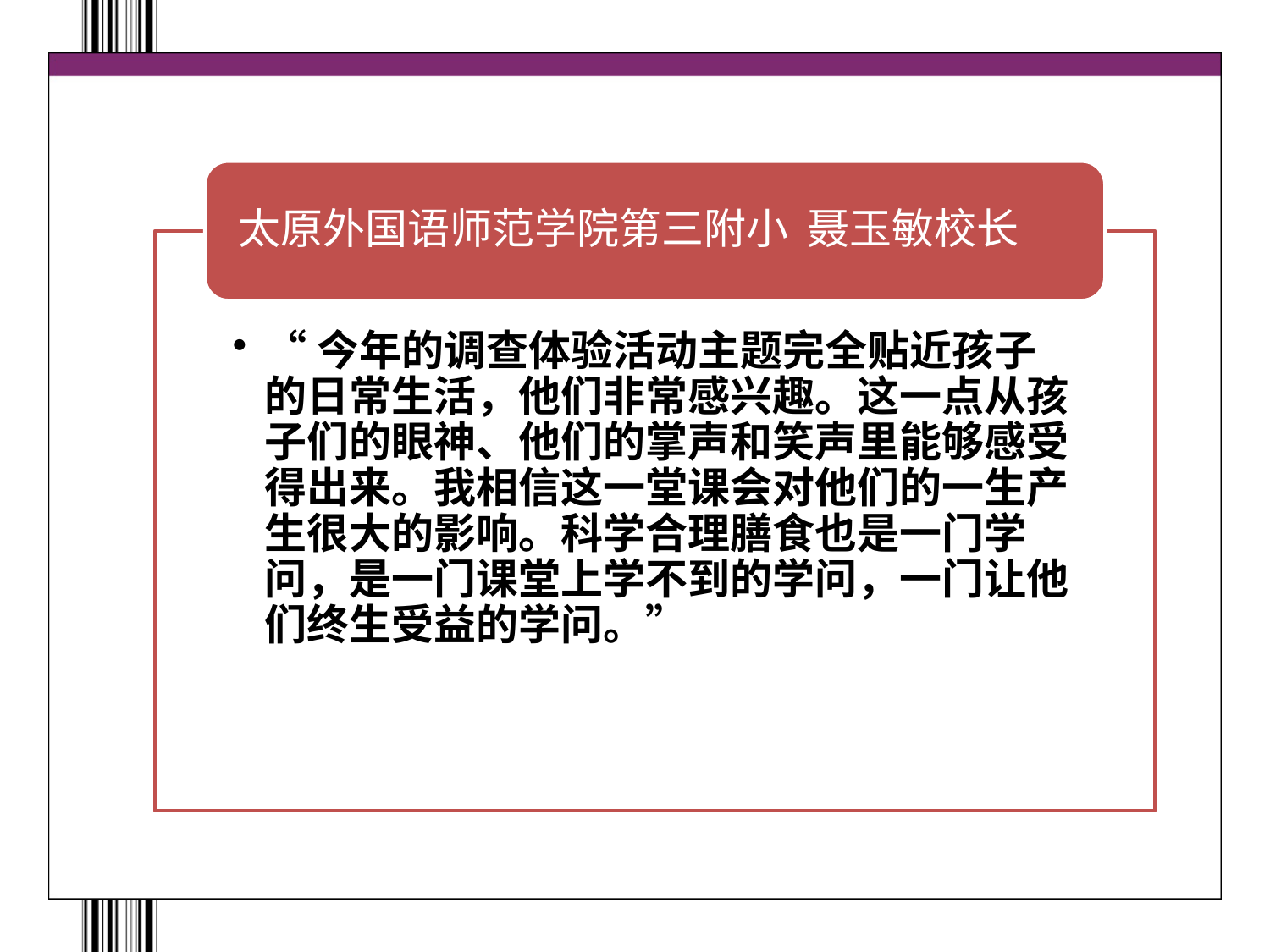

“今年的调查体验活动主题完全贴近孩子的日常生活，他们非常感兴趣。这一点从孩子们的眼神、他们的掌声和笑声里能够感受得出来。我相信这一堂课会对他们的一生产生很大的影响。科学合理膳食也是一门学问，是一门课堂上学不到的学问，一门让他们终生受益的学问。”
太原外国语师范学院第三附小  聂玉敏校长